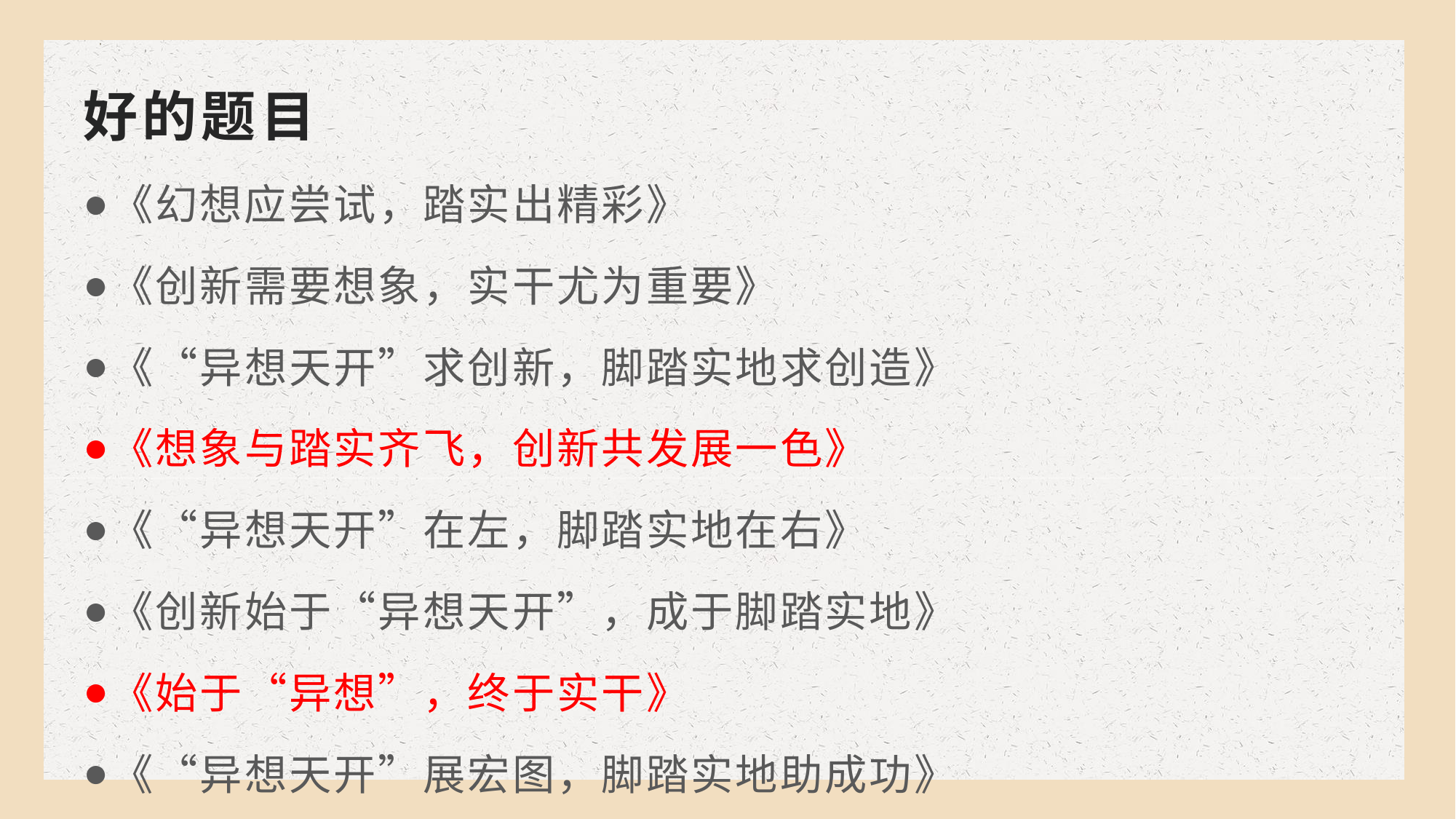

# 好的题目
《幻想应尝试，踏实出精彩》
《创新需要想象，实干尤为重要》
《“异想天开”求创新，脚踏实地求创造》
《想象与踏实齐飞，创新共发展一色》
《“异想天开”在左，脚踏实地在右》
《创新始于“异想天开”，成于脚踏实地》
《始于“异想”，终于实干》
《“异想天开”展宏图，脚踏实地助成功》